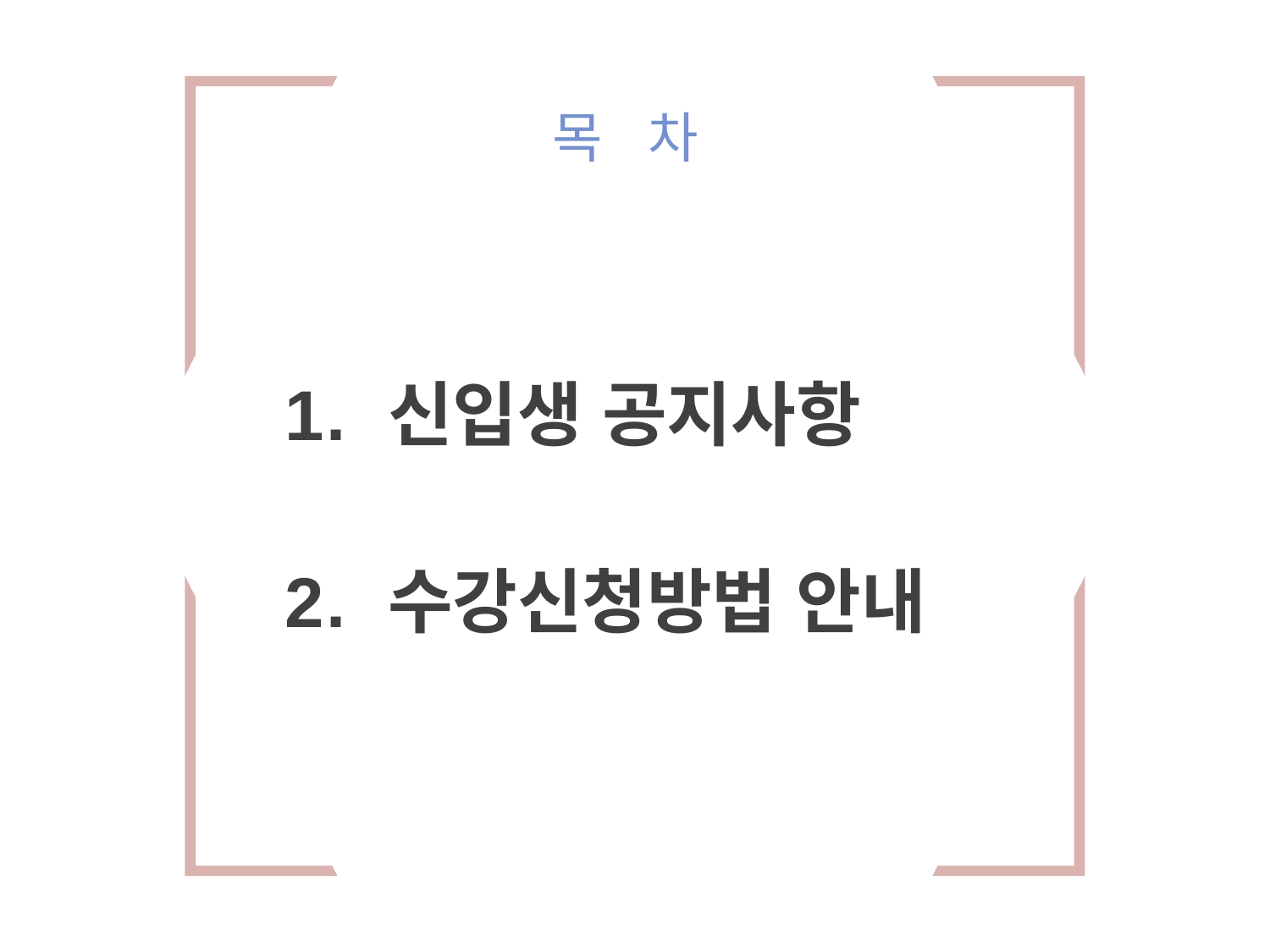

# 목   차
신입생 공지사항
수강신청방법 안내